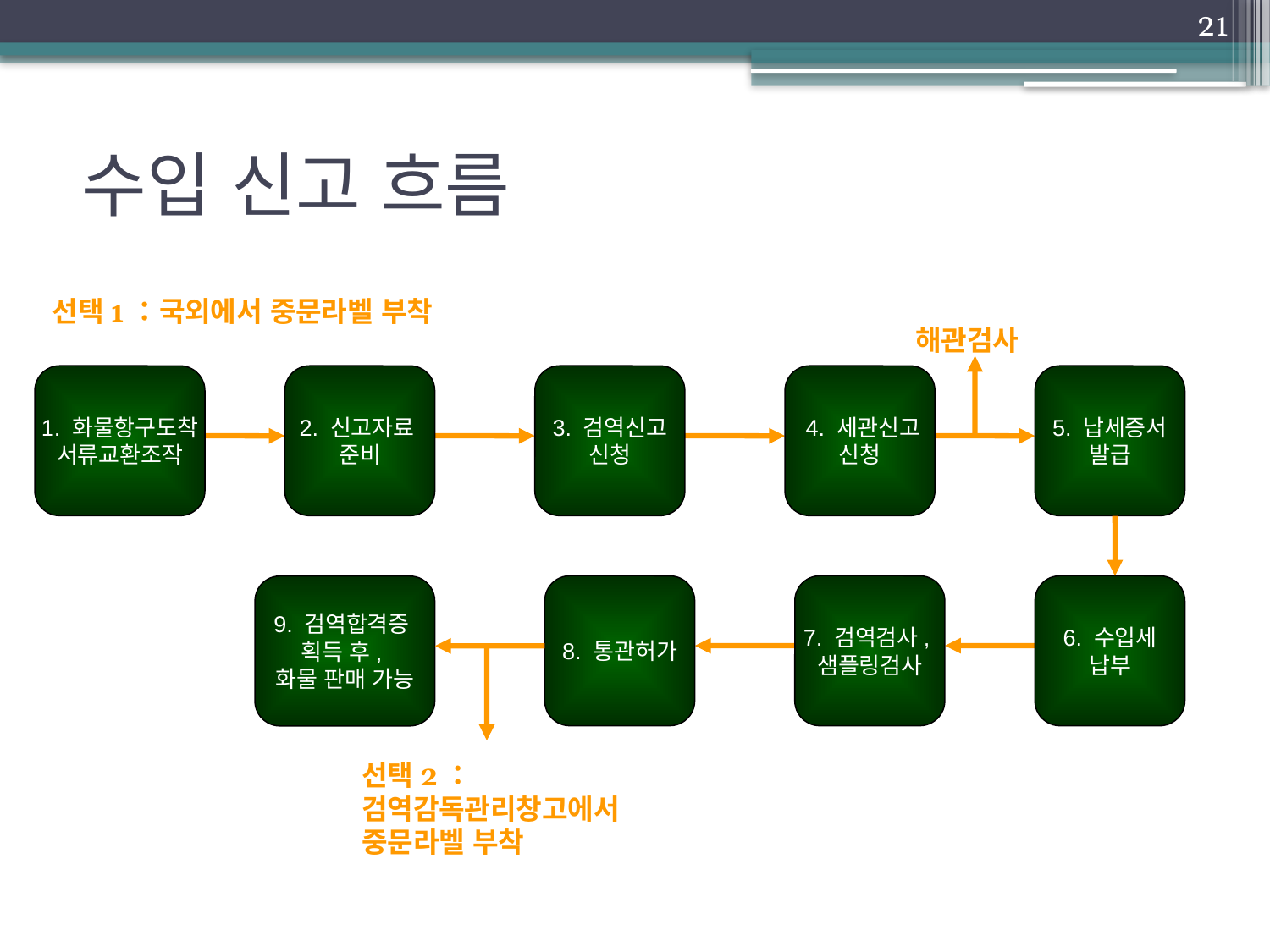

21
# 수입 신고 흐름
선택1：국외에서 중문라벨 부착
해관검사

1. 화물항구도착
서류교환조작
2. 신고자료
준비

3. 검역신고
신청

 4. 세관신고
신청
5. 납세증서
발급

8. 통관허가
7. 검역검사,
샘플링검사
6. 수입세
납부
9. 검역합격증
획득 후,
화물 판매 가능

선택2：검역감독관리창고에서 중문라벨 부착